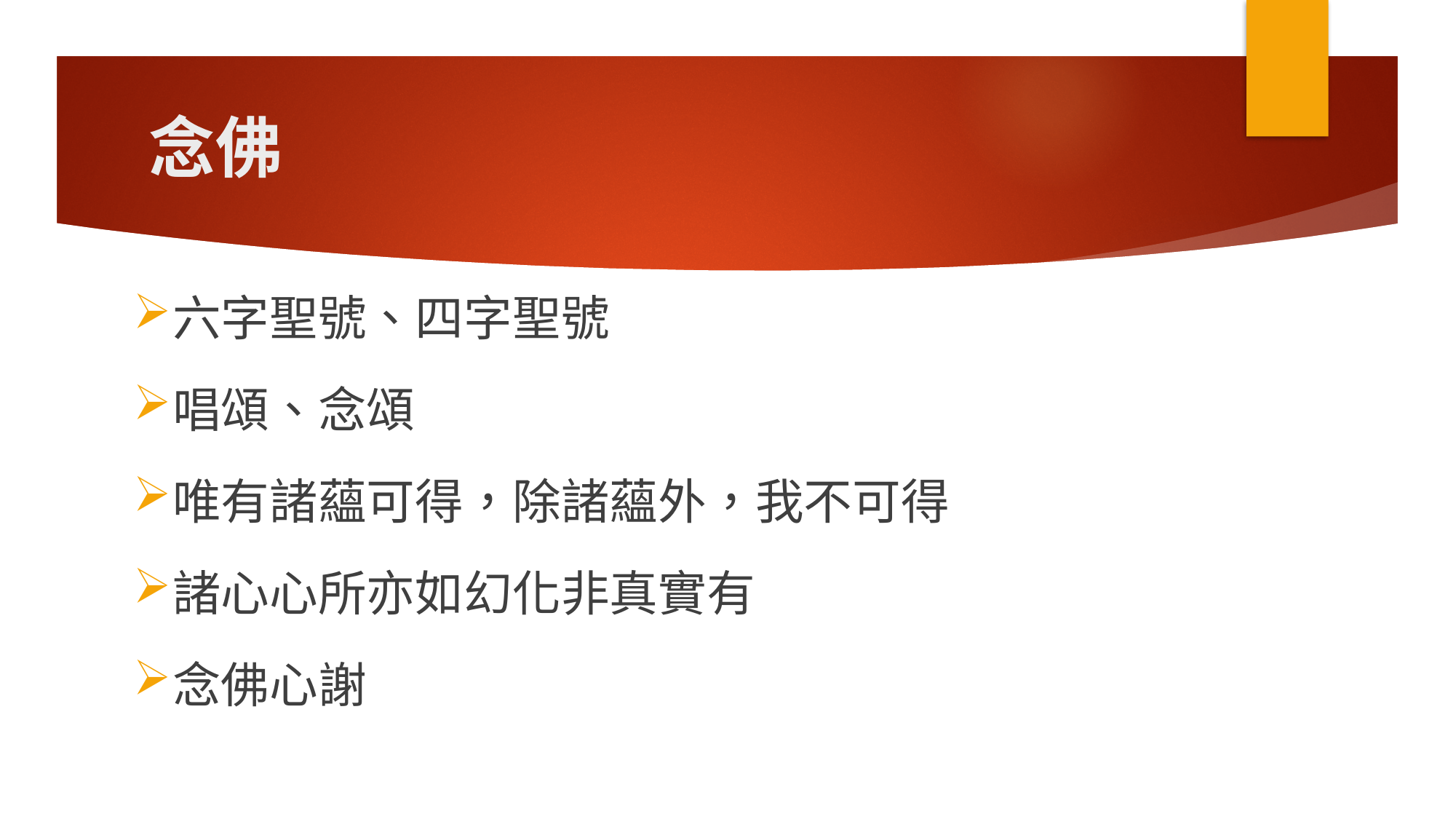

# 念佛
六字聖號、四字聖號
唱頌、念頌
唯有諸蘊可得，除諸蘊外，我不可得
諸心心所亦如幻化非真實有
念佛心謝